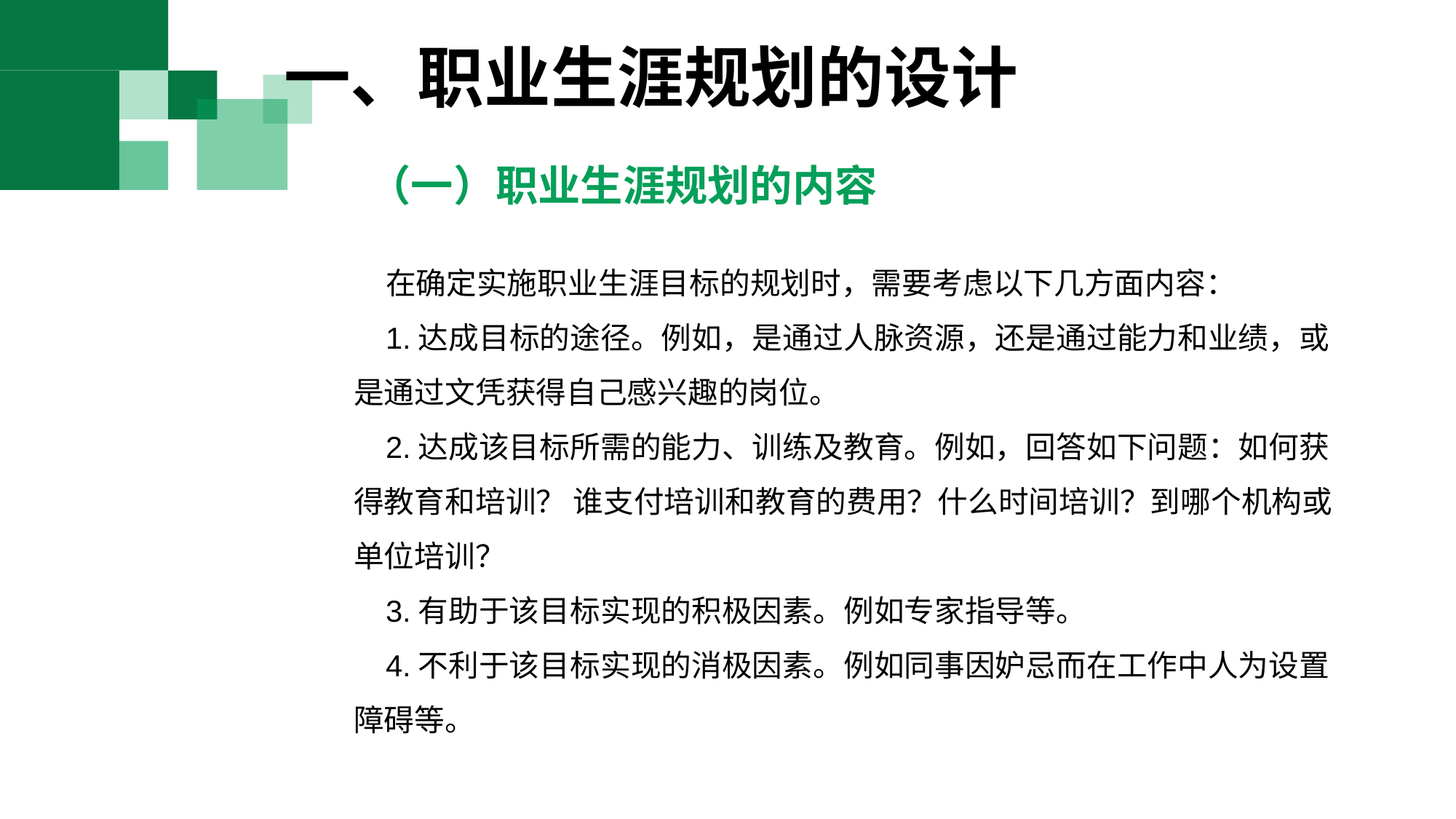

一、职业生涯规划的设计
（一）职业生涯规划的内容么？
在确定实施职业生涯目标的规划时，需要考虑以下几方面内容：
1.达成目标的途径。例如，是通过人脉资源，还是通过能力和业绩，或是通过文凭获得自己感兴趣的岗位。
2.达成该目标所需的能力、训练及教育。例如，回答如下问题：如何获得教育和培训？ 谁支付培训和教育的费用？什么时间培训？到哪个机构或单位培训？
3.有助于该目标实现的积极因素。例如专家指导等。
4.不利于该目标实现的消极因素。例如同事因妒忌而在工作中人为设置障碍等。